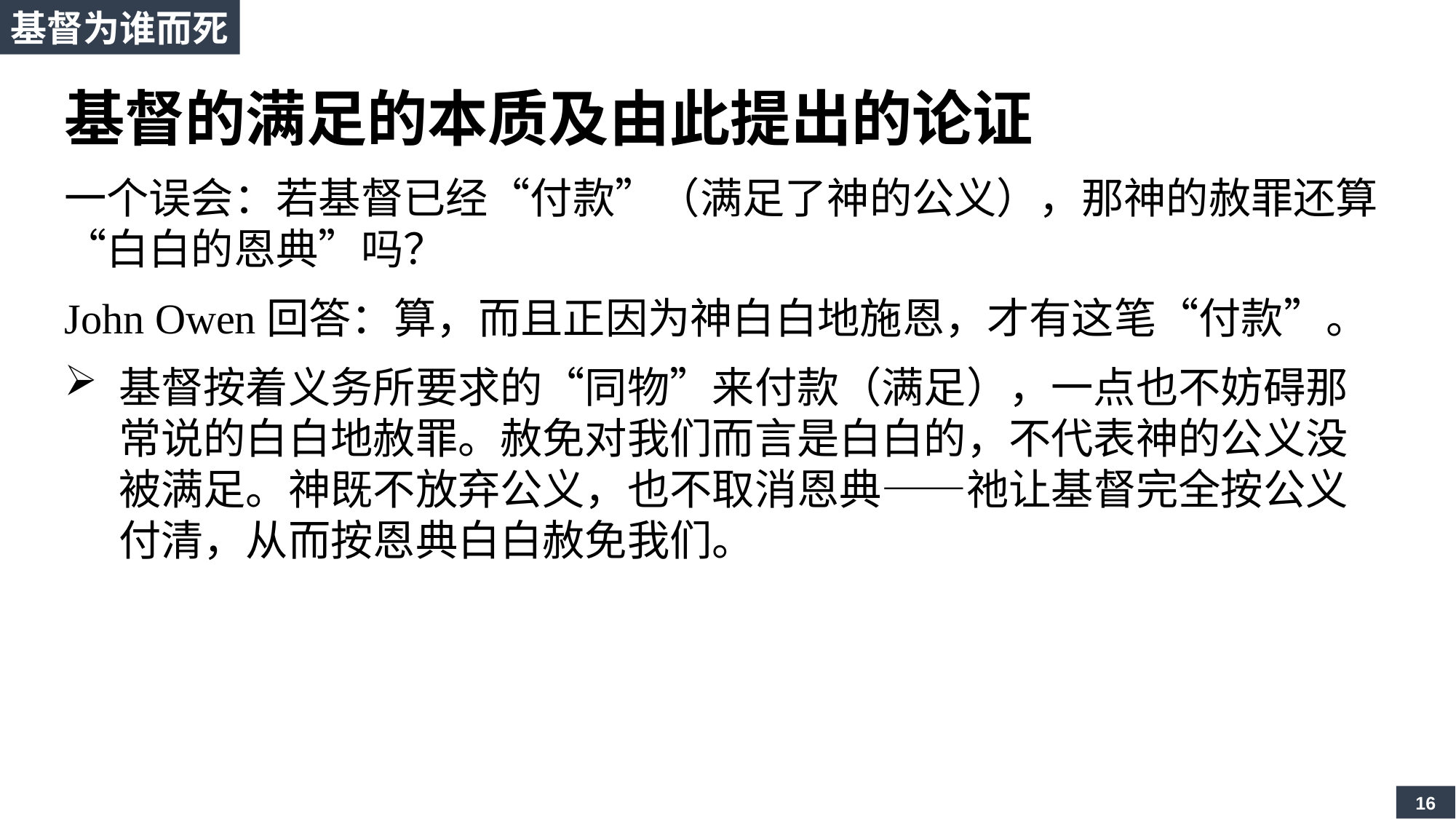

基督为谁而死
基督的满足的本质及由此提出的论证
一个误会：若基督已经“付款”（满足了神的公义），那神的赦罪还算“白白的恩典”吗？
John Owen回答：算，而且正因为神白白地施恩，才有这笔“付款”。
基督按着义务所要求的“同物”来付款（满足），一点也不妨碍那常说的白白地赦罪。赦免对我们而言是白白的，不代表神的公义没被满足。神既不放弃公义，也不取消恩典——祂让基督完全按公义付清，从而按恩典白白赦免我们。
16